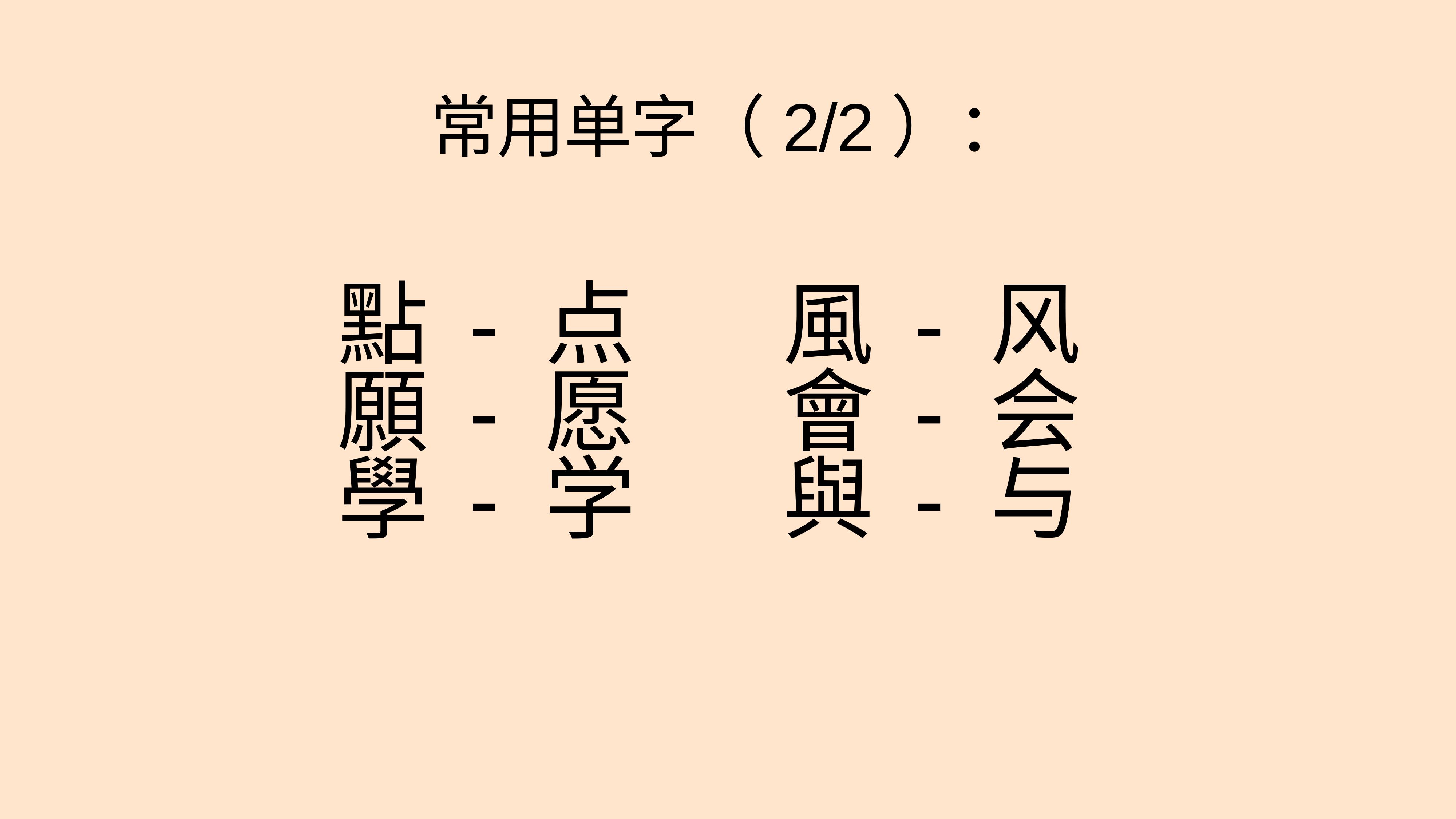

常用单字（2/2）：
風 - 风
會 - 会
與 - 与
點 - 点
願 - 愿
學 - 学